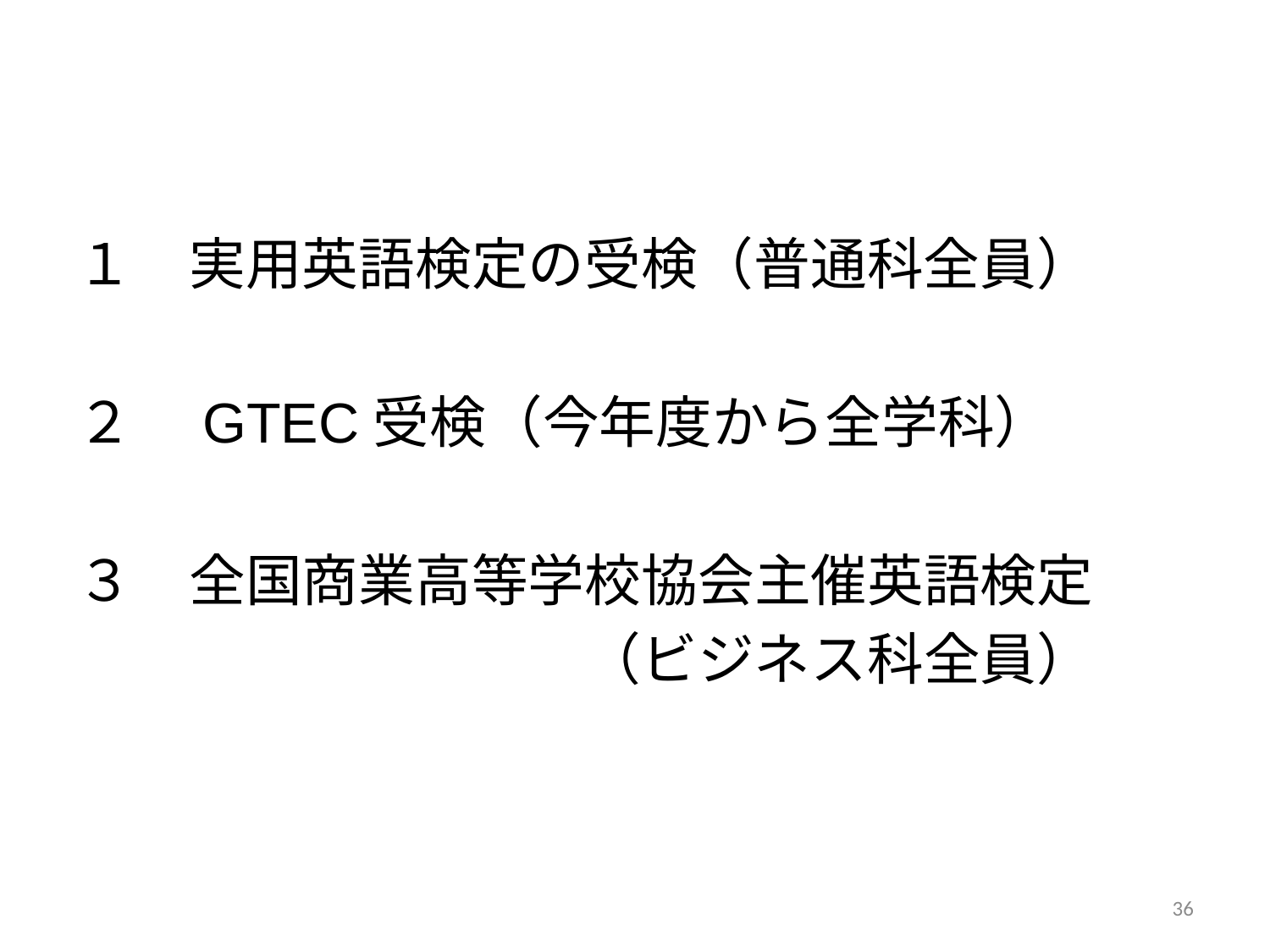

#
１　実用英語検定の受検（普通科全員）

２　GTEC受検（今年度から全学科）

３　全国商業高等学校協会主催英語検定
　　　　　　　　　（ビジネス科全員）

36